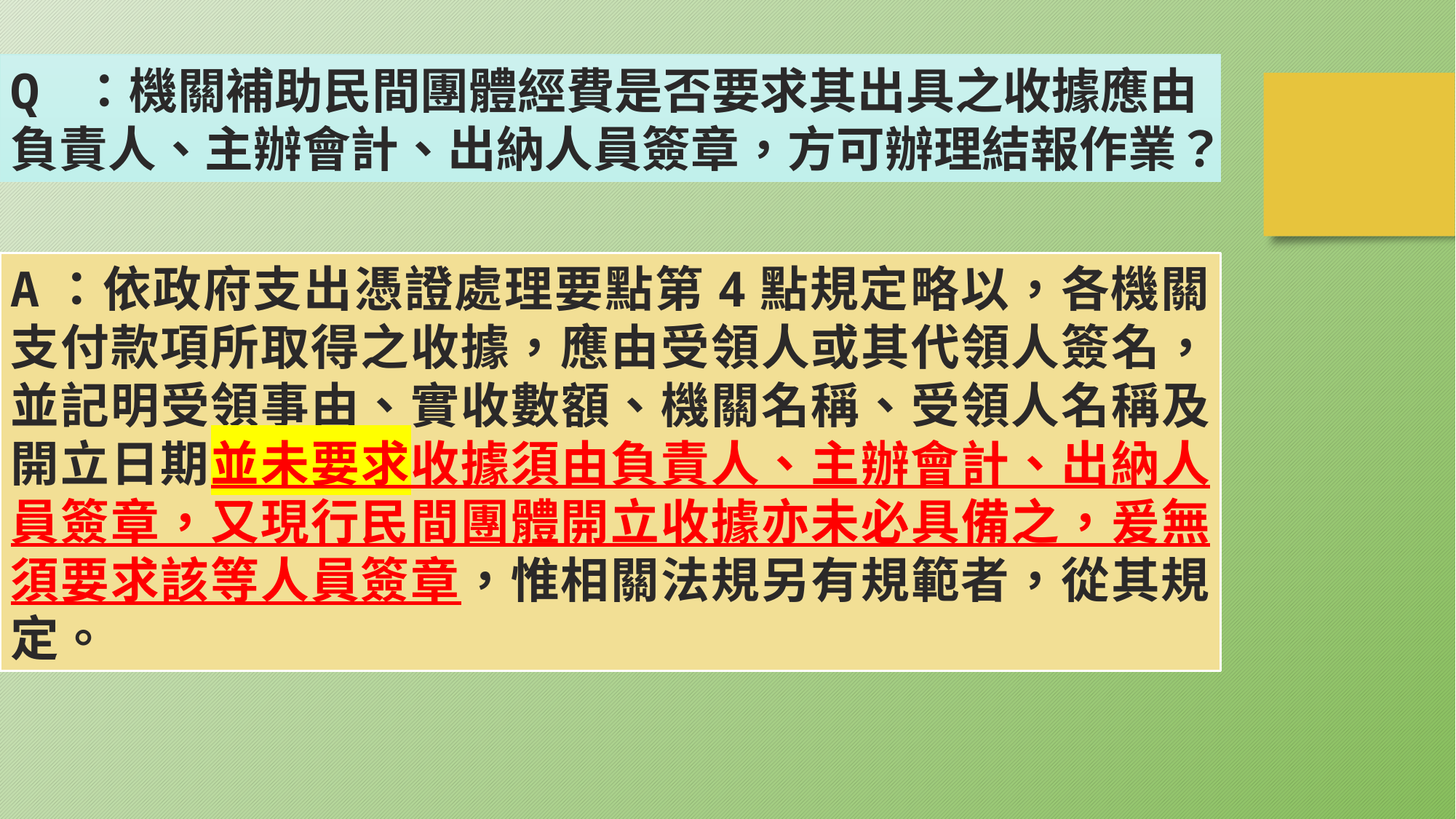

Q ：機關補助民間團體經費是否要求其出具之收據應由負責人、主辦會計、出納人員簽章，方可辦理結報作業？
A：依政府支出憑證處理要點第4點規定略以，各機關支付款項所取得之收據，應由受領人或其代領人簽名，並記明受領事由、實收數額、機關名稱、受領人名稱及開立日期並未要求收據須由負責人、主辦會計、出納人員簽章，又現行民間團體開立收據亦未必具備之，爰無須要求該等人員簽章，惟相關法規另有規範者，從其規定。